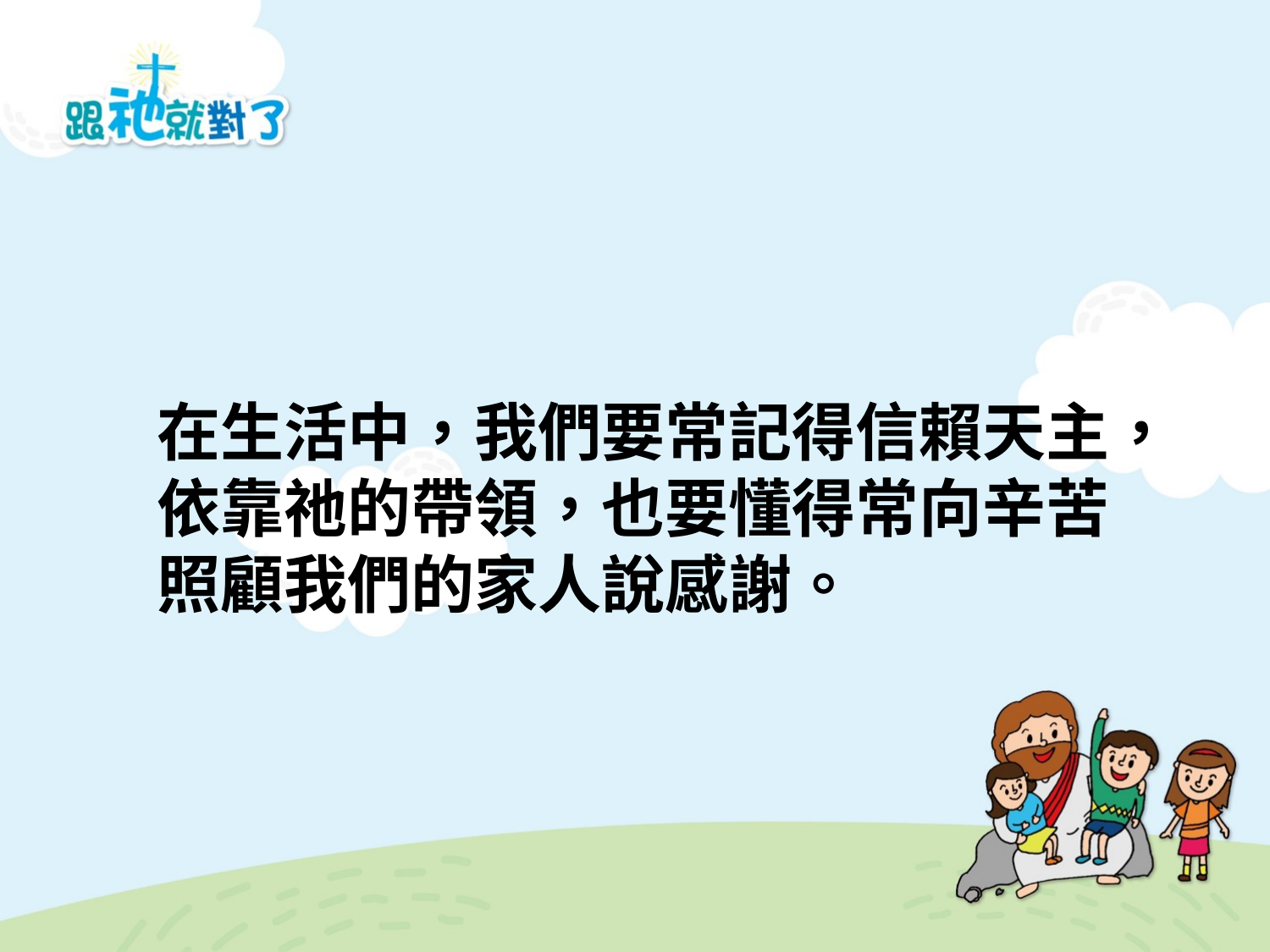

在生活中，我們要常記得信賴天主，依靠祂的帶領，也要懂得常向辛苦照顧我們的家人說感謝。